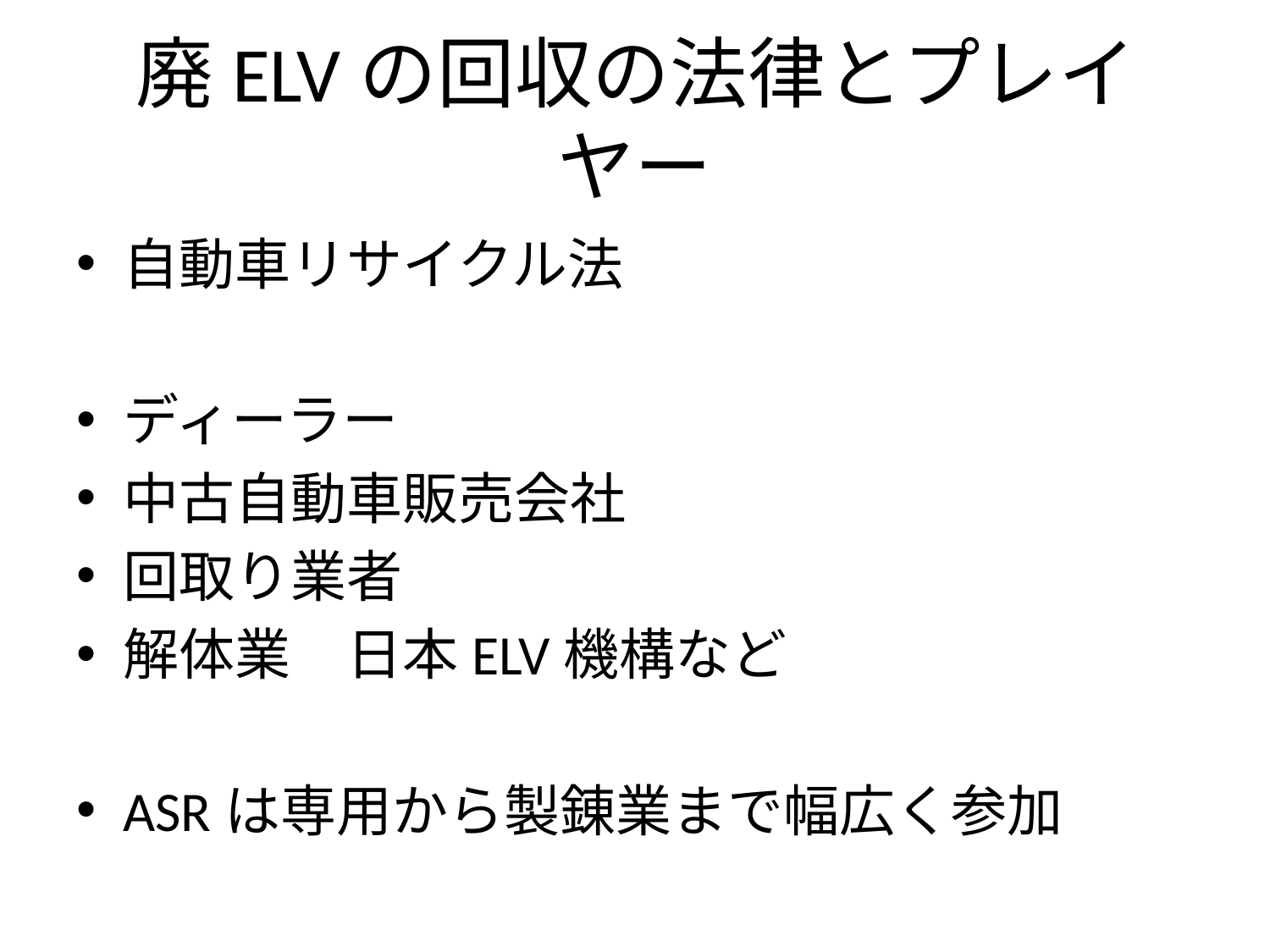

# 廃ELVの回収の法律とプレイヤー
自動車リサイクル法

ディーラー
中古自動車販売会社
回取り業者
解体業　日本ELV機構など

ASRは専用から製錬業まで幅広く参加